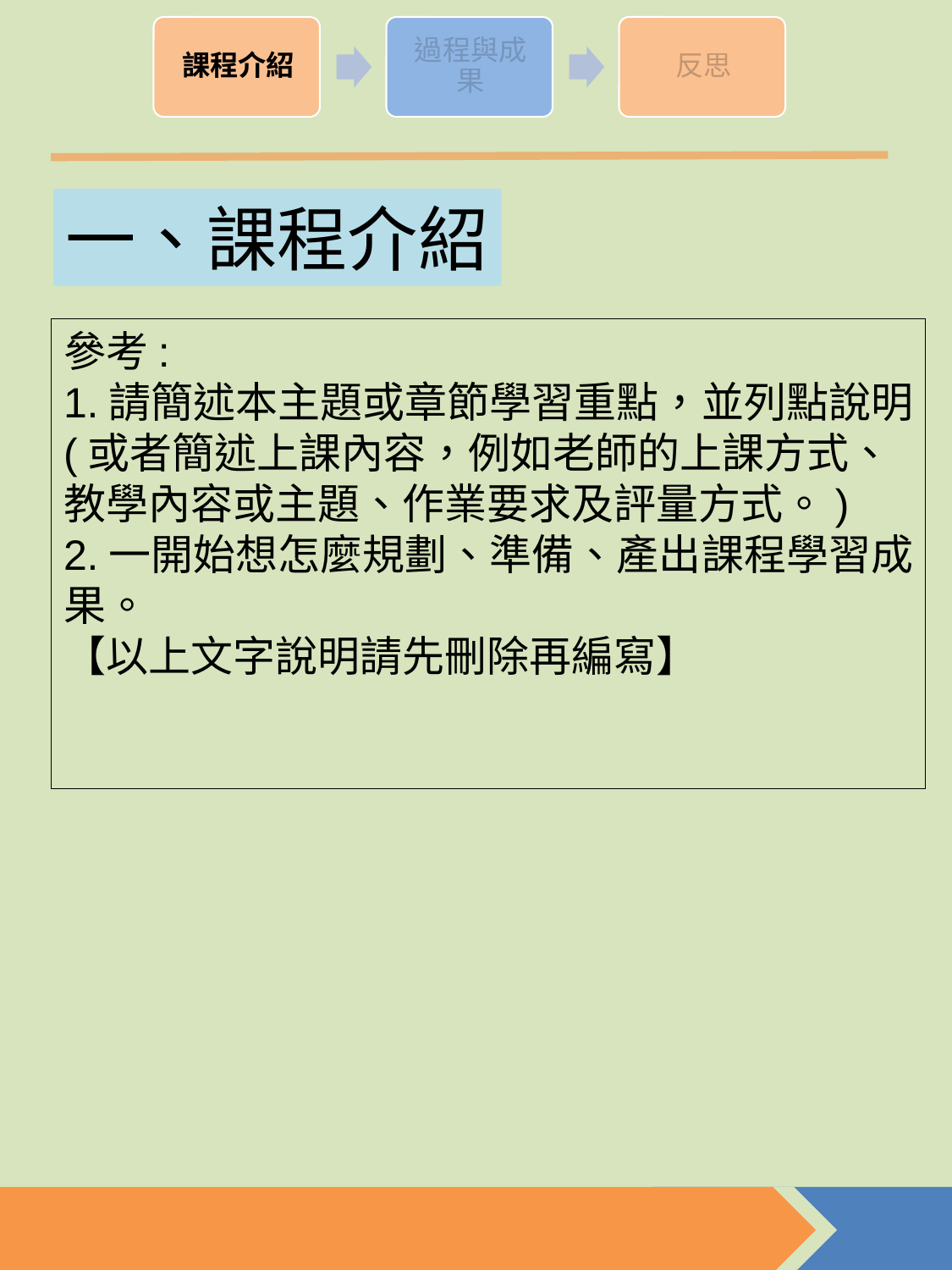

課程介紹

過程與成果

反思
一、課程介紹
參考:
1.請簡述本主題或章節學習重點，並列點說明(或者簡述上課內容，例如老師的上課方式、教學內容或主題、作業要求及評量方式。)
2.一開始想怎麼規劃、準備、產出課程學習成果。
【以上文字說明請先刪除再編寫】